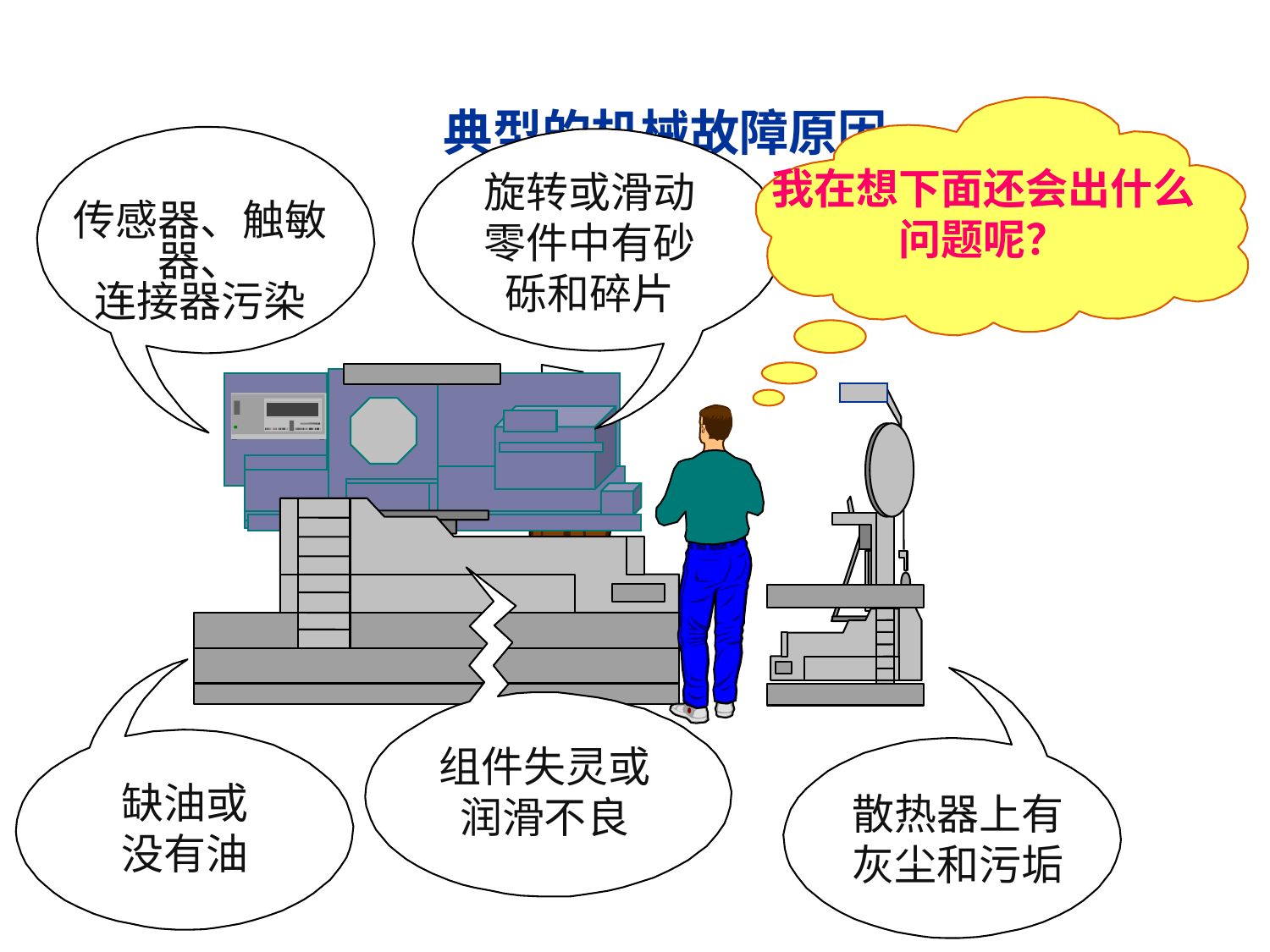

# 典型的机械故障原因

我在想下面还会出什么
问题呢？

旋转或滑动零件中有砂砾和碎片

传感器、触敏器、
连接器污染

组件失灵或
润滑不良

缺油或
没有油

散热器上有
灰尘和污垢